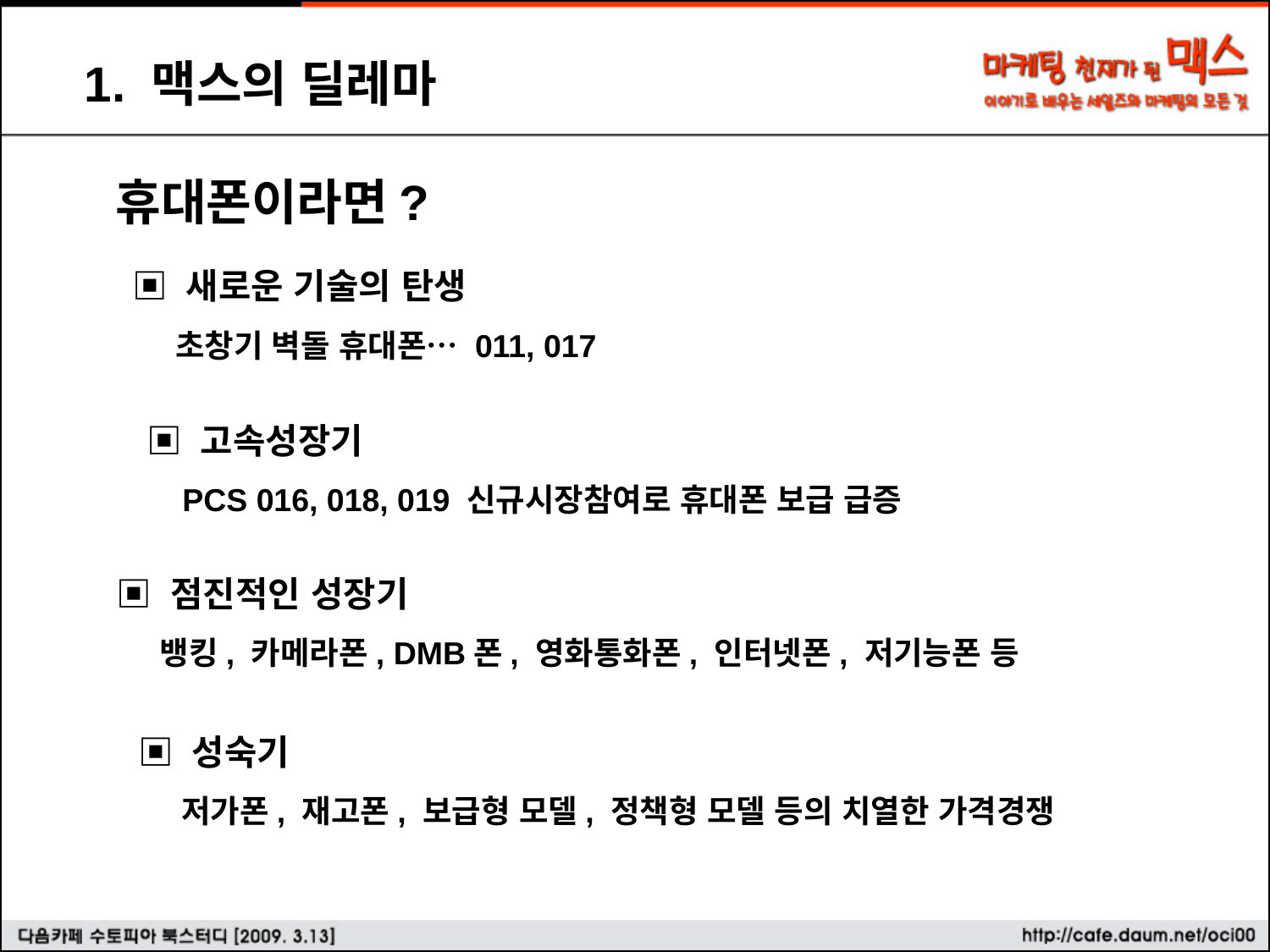

1. 맥스의 딜레마
휴대폰이라면?
▣ 새로운 기술의 탄생
    초창기 벽돌 휴대폰… 011, 017
▣ 고속성장기
    PCS 016, 018, 019 신규시장참여로 휴대폰 보급 급증
▣ 점진적인 성장기
    뱅킹, 카메라폰, DMB폰, 영화통화폰, 인터넷폰, 저기능폰 등
▣ 성숙기
    저가폰, 재고폰, 보급형 모델, 정책형 모델 등의 치열한 가격경쟁